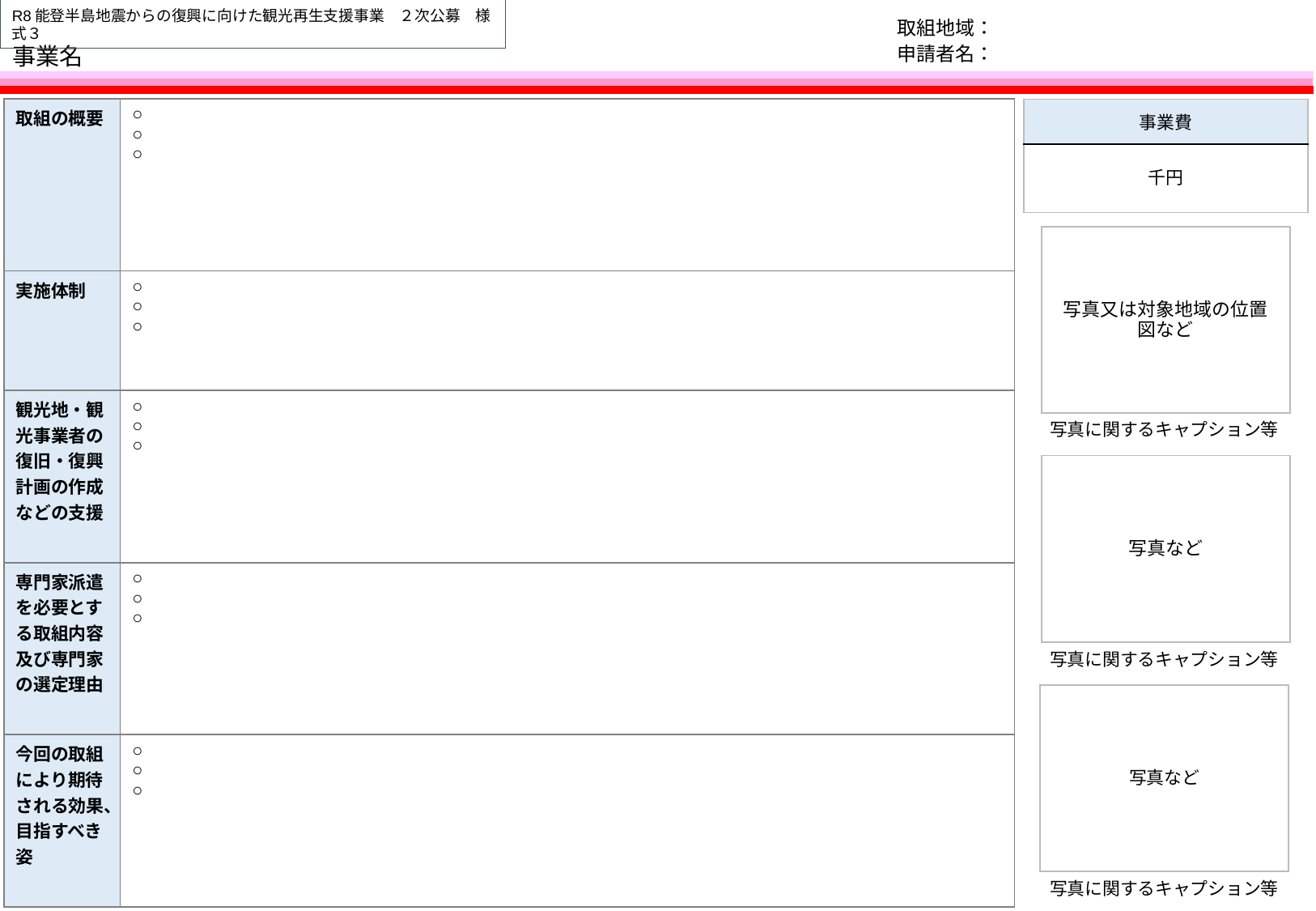

R8能登半島地震からの復興に向けた観光再生支援事業　２次公募　様式３
取組地域：
申請者名：
# 事業名
| 取組の概要 | ○ ○ ○ |
| --- | --- |
| 実施体制 | ○ ○ ○ |
| 観光地・観光事業者の復旧・復興計画の作成などの支援 | ○ ○ ○ |
| 専門家派遣を必要とする取組内容及び専門家の選定理由 | ○ ○ ○ |
| 今回の取組により期待される効果、目指すべき姿 | ○ ○ ○ |
| 事業費 |
| --- |
| 千円 |
| 写真又は対象地域の位置図など |
| --- |
写真に関するキャプション等
| 写真など |
| --- |
写真に関するキャプション等
| 写真など |
| --- |
写真に関するキャプション等